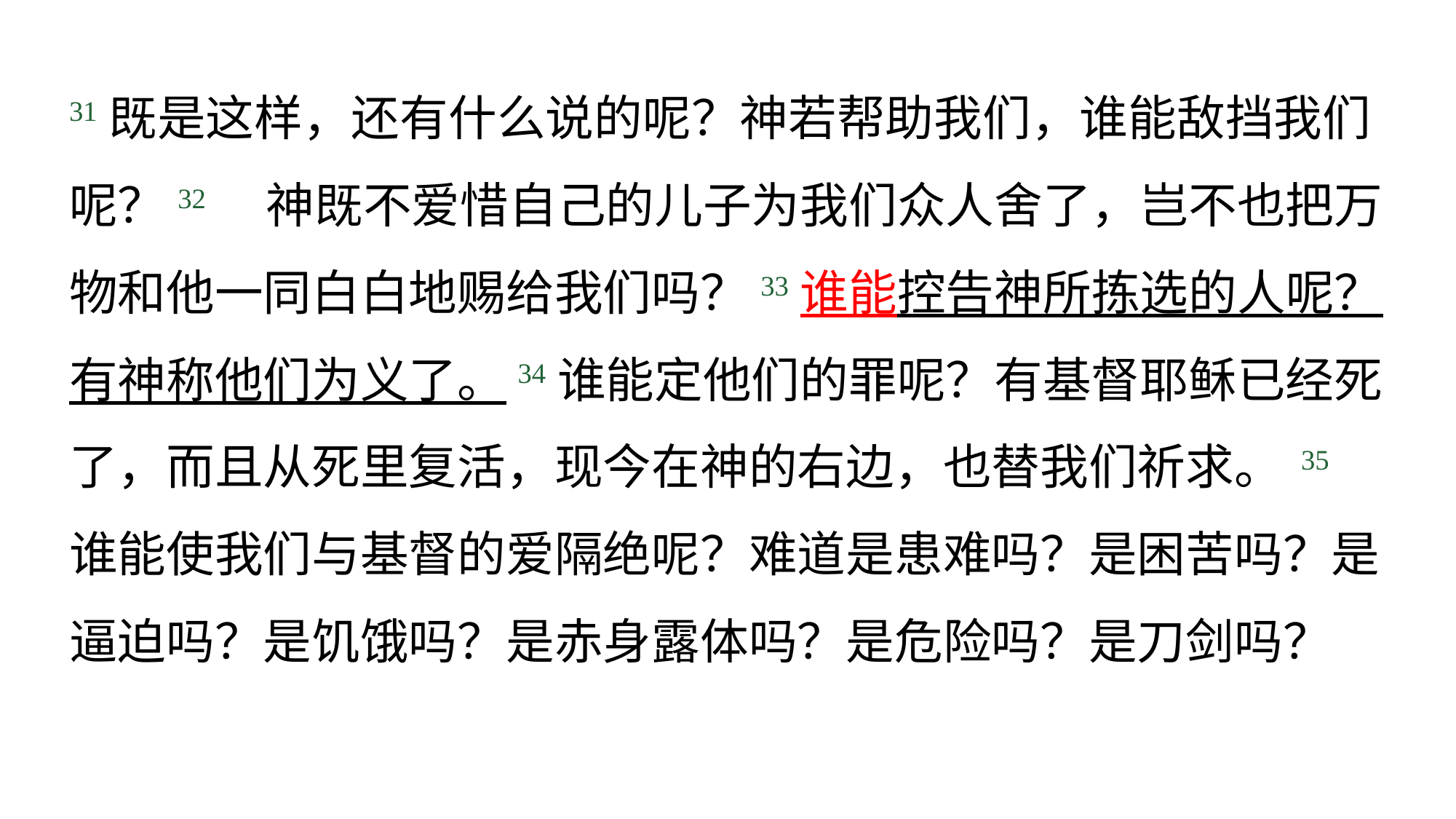

31既是这样，还有什么说的呢？神若帮助我们，谁能敌挡我们呢？32　神既不爱惜自己的儿子为我们众人舍了，岂不也把万物和他一同白白地赐给我们吗？33谁能控告神所拣选的人呢？有神称他们为义了。34谁能定他们的罪呢？有基督耶稣已经死了，而且从死里复活，现今在神的右边，也替我们祈求。 35谁能使我们与基督的爱隔绝呢？难道是患难吗？是困苦吗？是逼迫吗？是饥饿吗？是赤身露体吗？是危险吗？是刀剑吗？